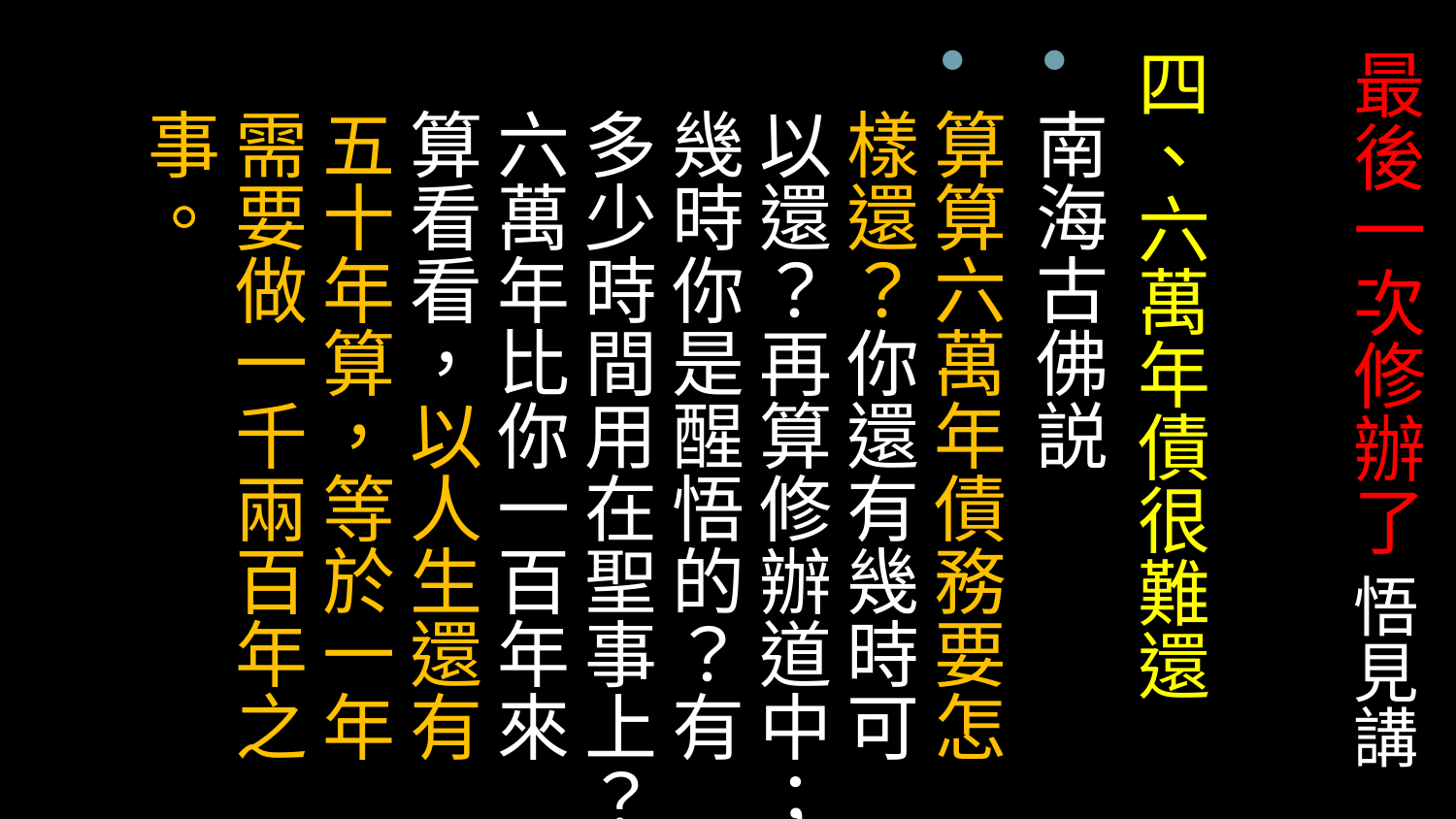

# 最後一次修辦了 悟見講
四、六萬年債很難還
南海古佛説
算算六萬年債務要怎樣還？你還有幾時可以還？再算修辦道中；幾時你是醒悟的？有多少時間用在聖事上？六萬年比你一百年來算看看，以人生還有五十年算，等於一年需要做一千兩百年之事。